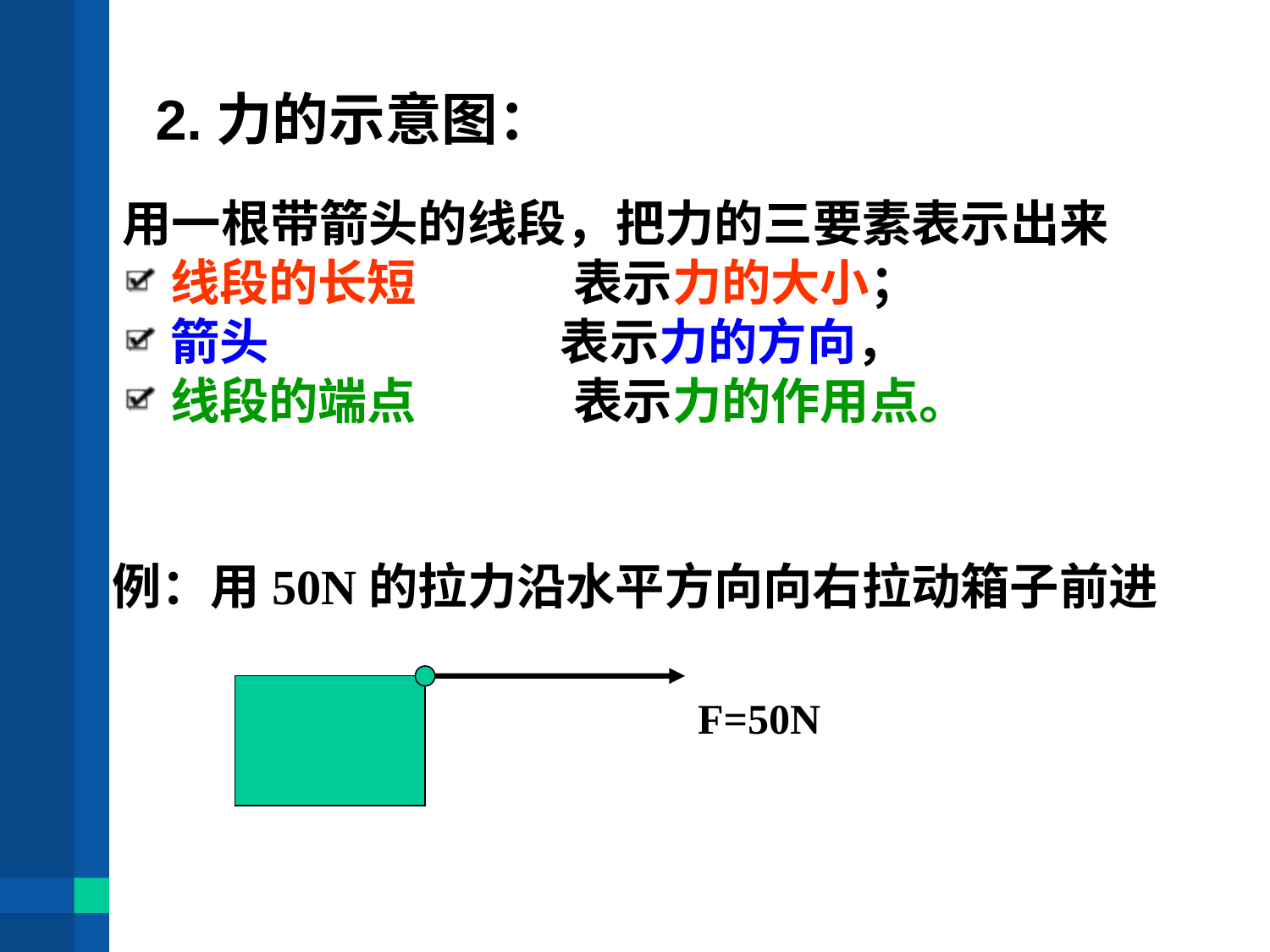

# 2.力的示意图：
用一根带箭头的线段，把力的三要素表示出来
线段的长短              表示力的大小；
箭头                          表示力的方向，
线段的端点              表示力的作用点。
例：用50N的拉力沿水平方向向右拉动箱子前进

F=50N